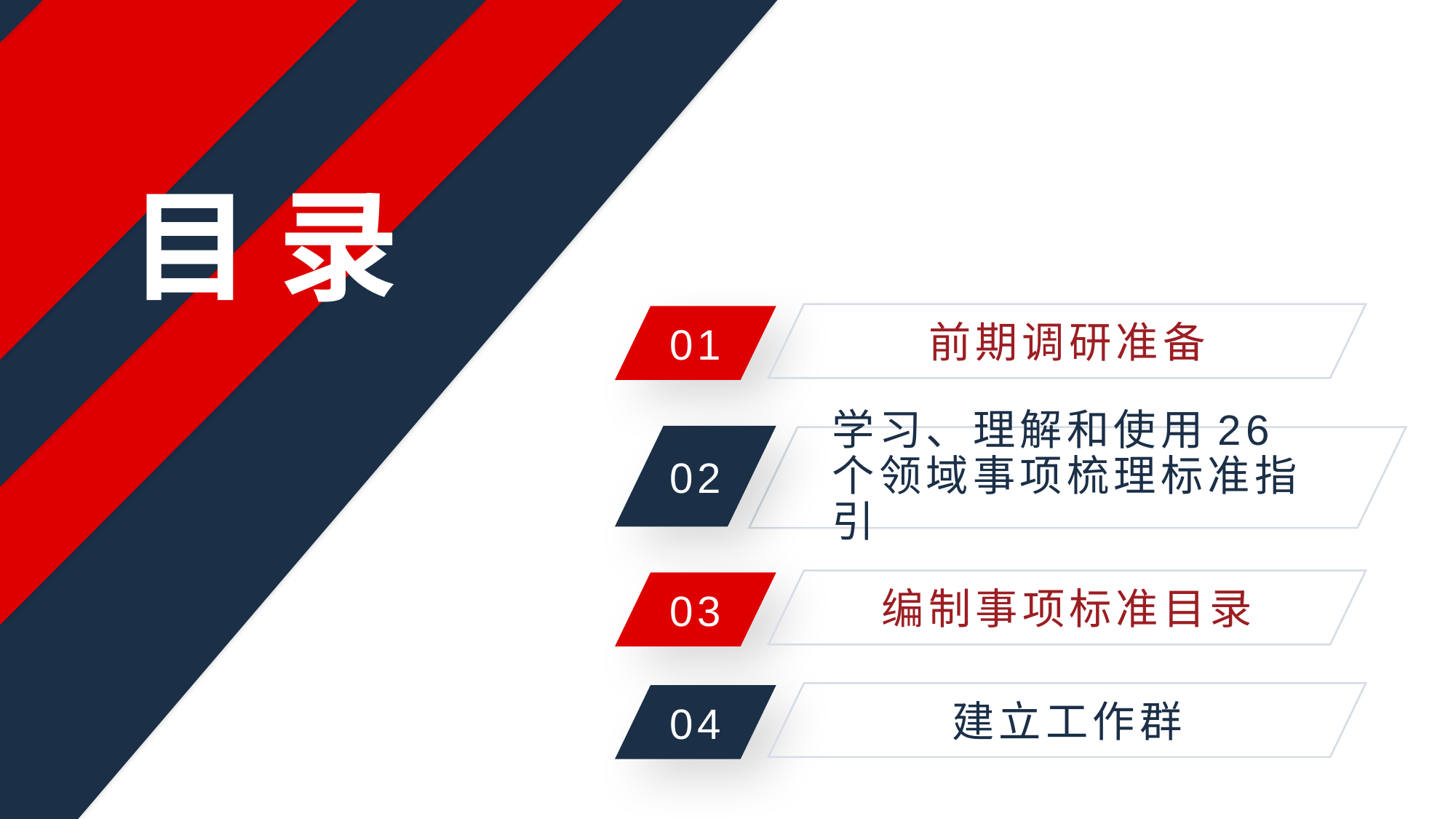

目 录
前期调研准备
01
02
学习、理解和使用26个领域事项梳理标准指引
编制事项标准目录
03
建立工作群
04